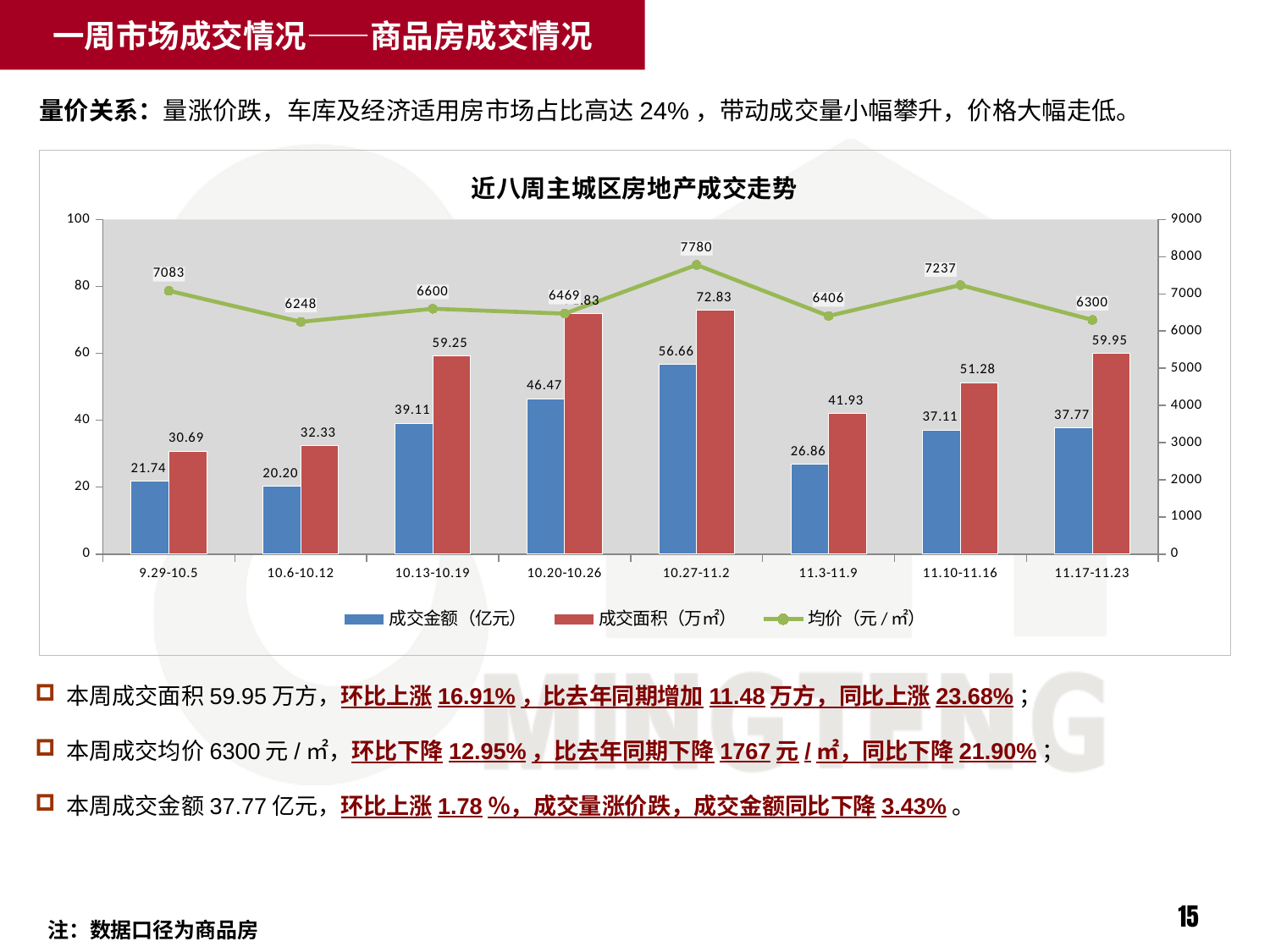

一周市场成交情况——商品房成交情况
量价关系：量涨价跌，车库及经济适用房市场占比高达24%，带动成交量小幅攀升，价格大幅走低。

### Chart

| Category | 成交金额（亿元） | 成交面积（万㎡） | 均价（元/㎡） |
|---|---|---|---|
| 9.29-10.5 | 21.74 | 30.69 | 7083.0 |
| 10.6-10.12 | 20.2 | 32.33 | 6248.0 |
| 10.13-10.19 | 39.11 | 59.25 | 6600.0 |
| 10.20-10.26 | 46.47 | 71.83 | 6469.0 |
| 10.27-11.2 | 56.66000000000001 | 72.83 | 7780.0 |
| 11.3-11.9 | 26.86 | 41.93 | 6406.0 |
| 11.10-11.16 | 37.11 | 51.28 | 7237.0 |
| 11.17-11.23 | 37.77 | 59.95 | 6300.0 |
 本周成交面积59.95万方，环比上涨16.91%，比去年同期增加11.48万方，同比上涨23.68%；

 本周成交均价6300元/㎡，环比下降12.95%，比去年同期下降1767元/㎡，同比下降21.90%；

 本周成交金额37.77亿元，环比上涨1.78％，成交量涨价跌，成交金额同比下降3.43%。
15
注：数据口径为商品房